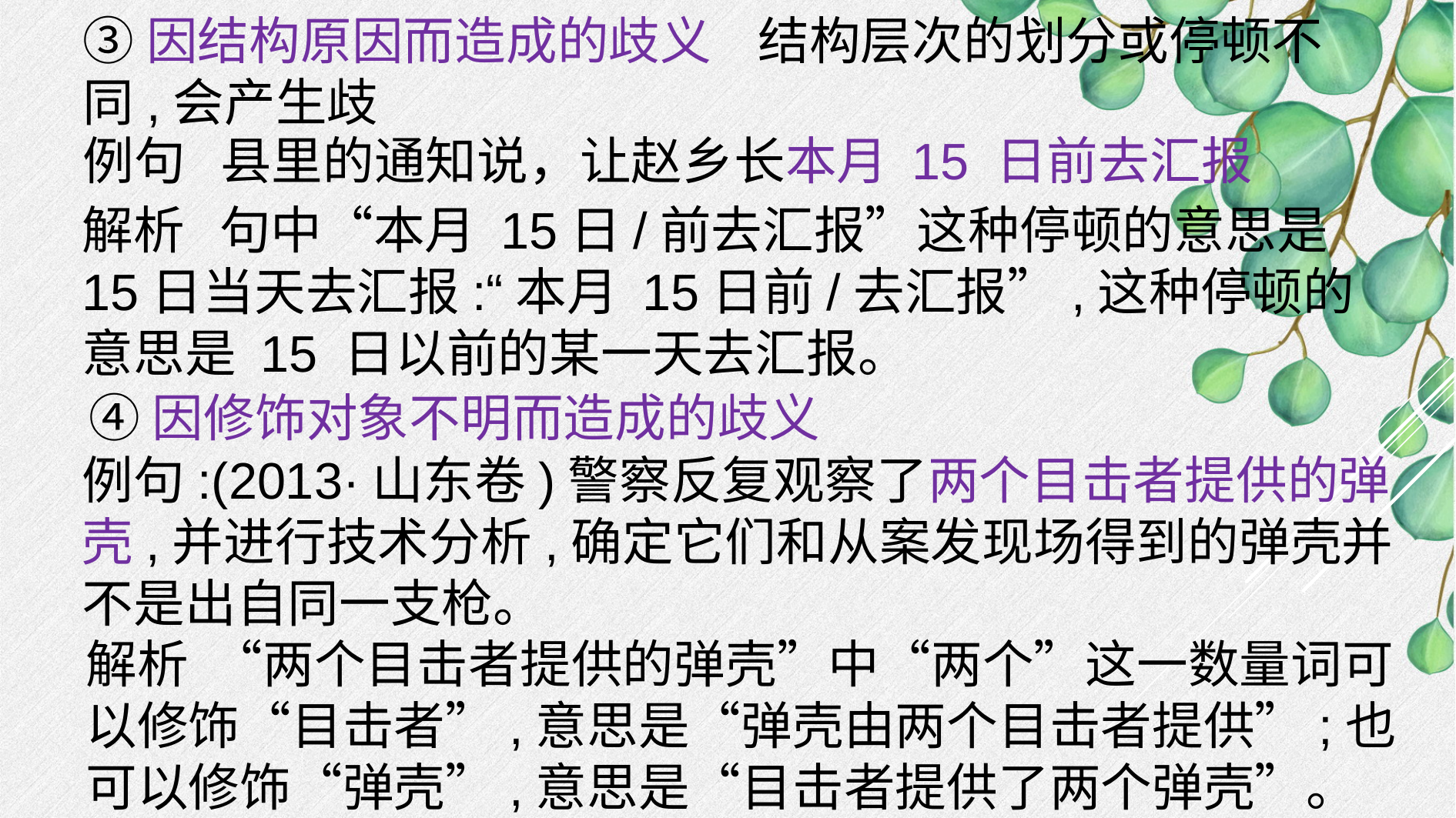

③因结构原因而造成的歧义    结构层次的划分或停顿不同,会产生歧
例句   县里的通知说，让赵乡长本月 15 日前去汇报
解析   句中“本月 15日/前去汇报”这种停顿的意思是 15日当天去汇报:“本月 15日前/去汇报”,这种停顿的意思是 15 日以前的某一天去汇报。
④因修饰对象不明而造成的歧义
例句:(2013·山东卷)警察反复观察了两个目击者提供的弹壳,并进行技术分析,确定它们和从案发现场得到的弹壳并不是出自同一支枪。
解析  “两个目击者提供的弹壳”中“两个”这一数量词可以修饰“目击者”,意思是“弹壳由两个目击者提供”;也可以修饰“弹壳”,意思是“目击者提供了两个弹壳”。